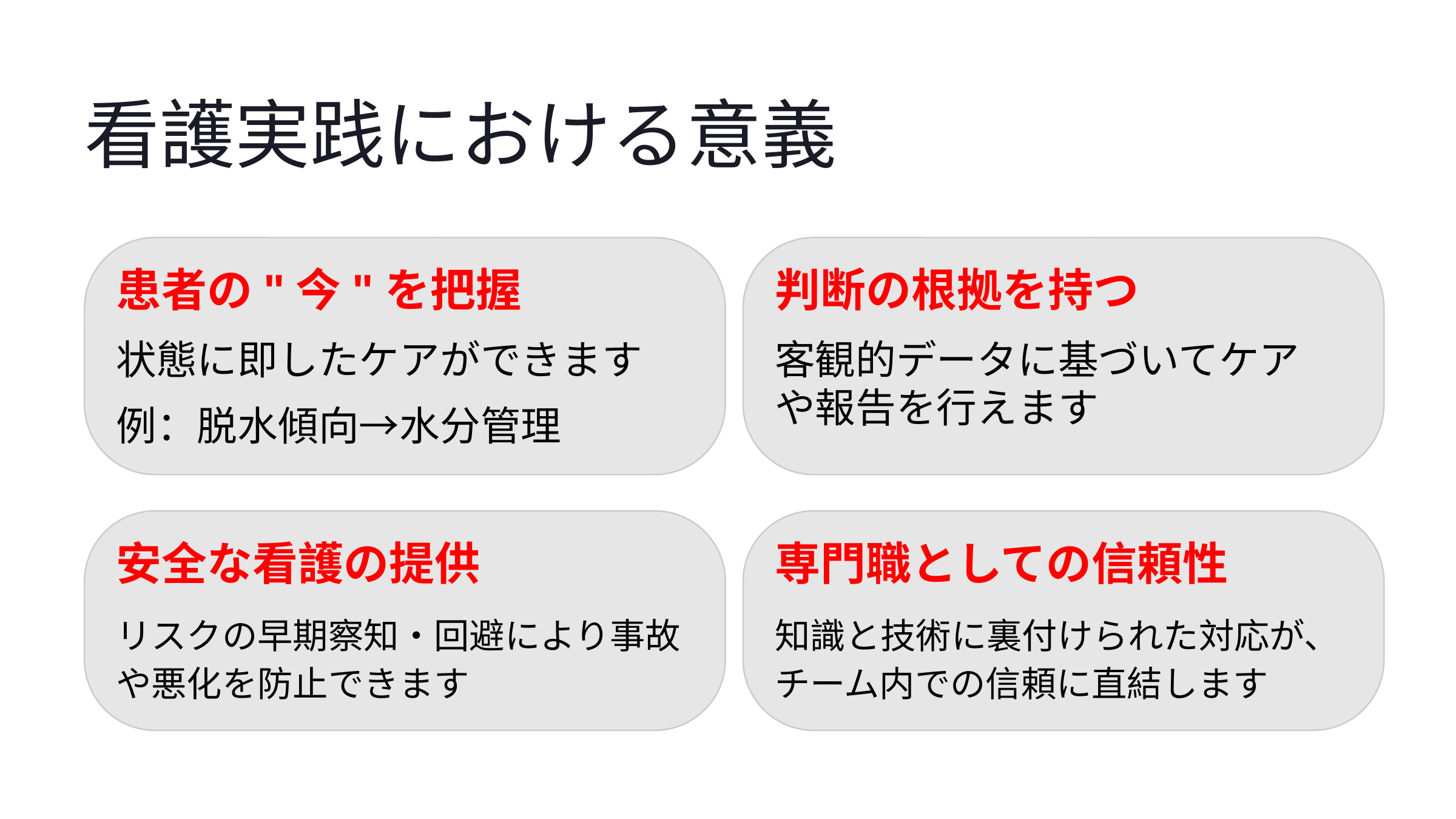

看護実践における意義

患者の"今"を把握
判断の根拠を持つ
状態に即したケアができます
客観的データに基づいてケアや報告を行えます
例：脱水傾向→水分管理

安全な看護の提供
専門職としての信頼性
リスクの早期察知・回避により事故や悪化を防止できます
知識と技術に裏付けられた対応が、チーム内での信頼に直結します